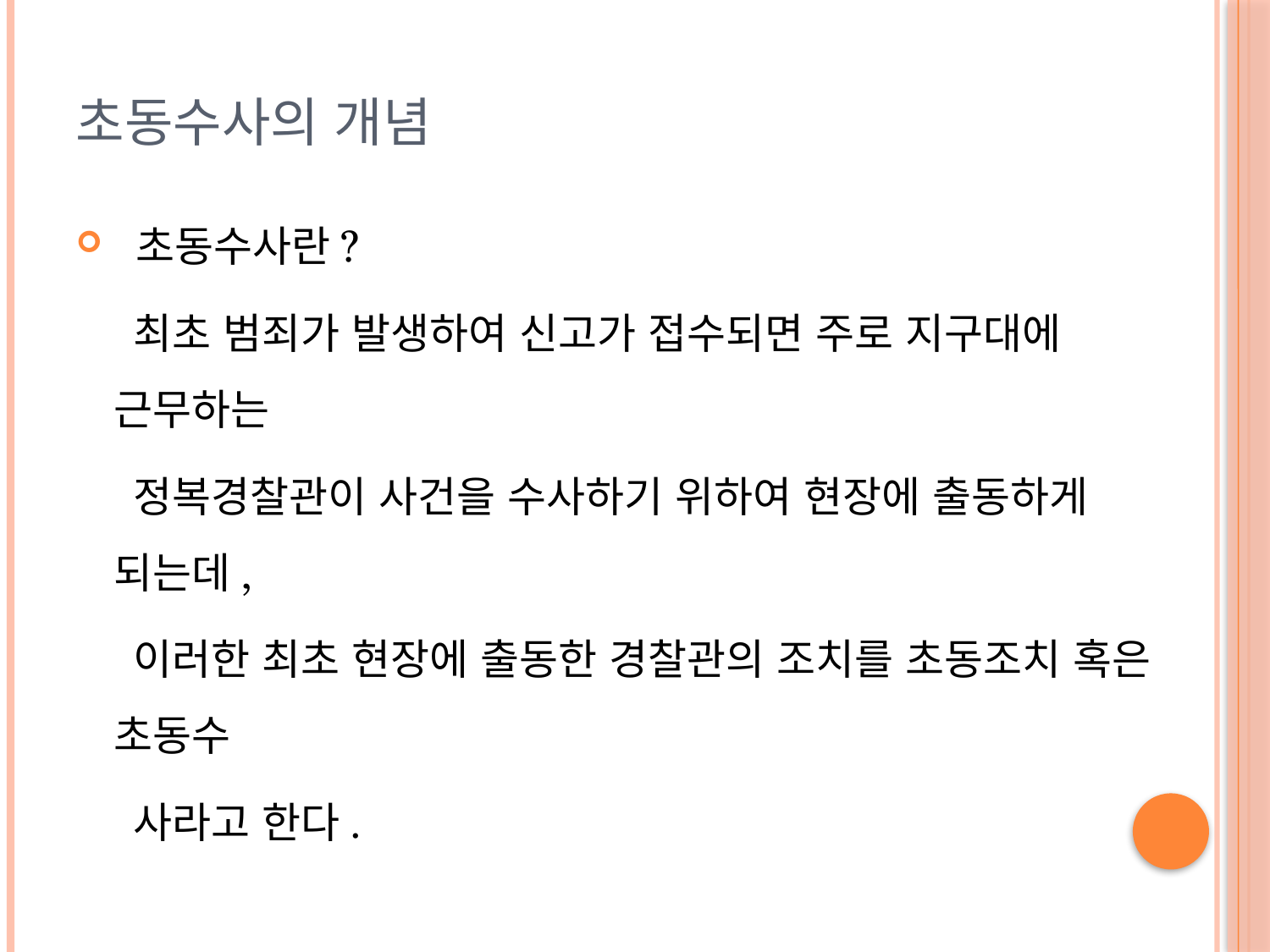

# 초동수사의 개념
 초동수사란?
    최초 범죄가 발생하여 신고가 접수되면 주로 지구대에 근무하는
    정복경찰관이 사건을 수사하기 위하여 현장에 출동하게 되는데,
    이러한 최초 현장에 출동한 경찰관의 조치를 초동조치 혹은 초동수
    사라고 한다.